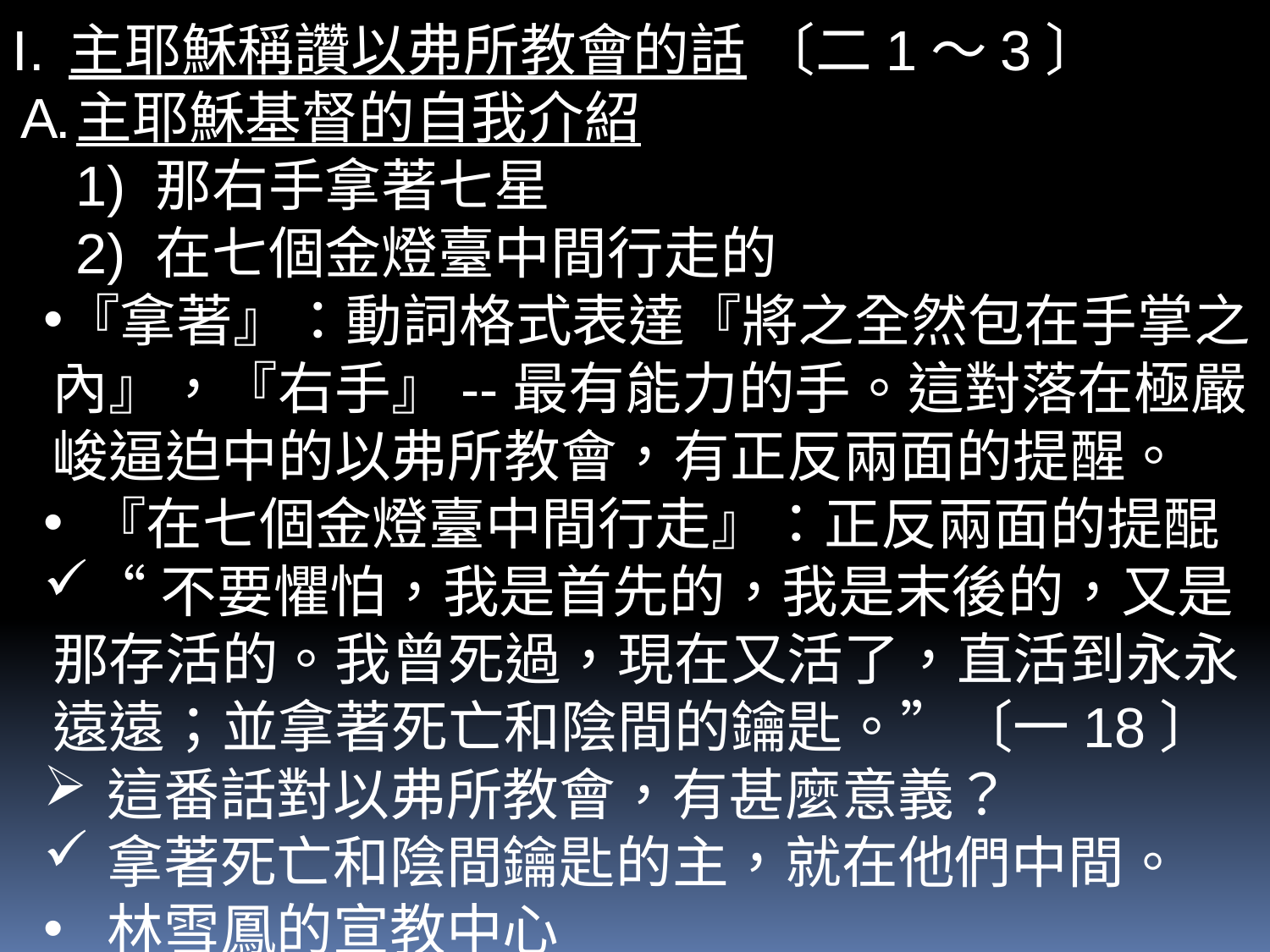

主耶穌稱讚以弗所教會的話 〔二1～3〕
主耶穌基督的自我介紹
那右手拿著七星
在七個金燈臺中間行走的
『拿著』：動詞格式表達『將之全然包在手掌之內』，『右手』--最有能力的手。這對落在極嚴峻逼迫中的以弗所教會，有正反兩面的提醒。
 『在七個金燈臺中間行走』：正反兩面的提醌
“不要懼怕，我是首先的，我是末後的，又是那存活的。我曾死過，現在又活了，直活到永永遠遠；並拿著死亡和陰間的鑰匙。”〔一18〕
這番話對以弗所教會，有甚麼意義？
拿著死亡和陰間鑰匙的主，就在他們中間。
林雪鳳的宣教中心